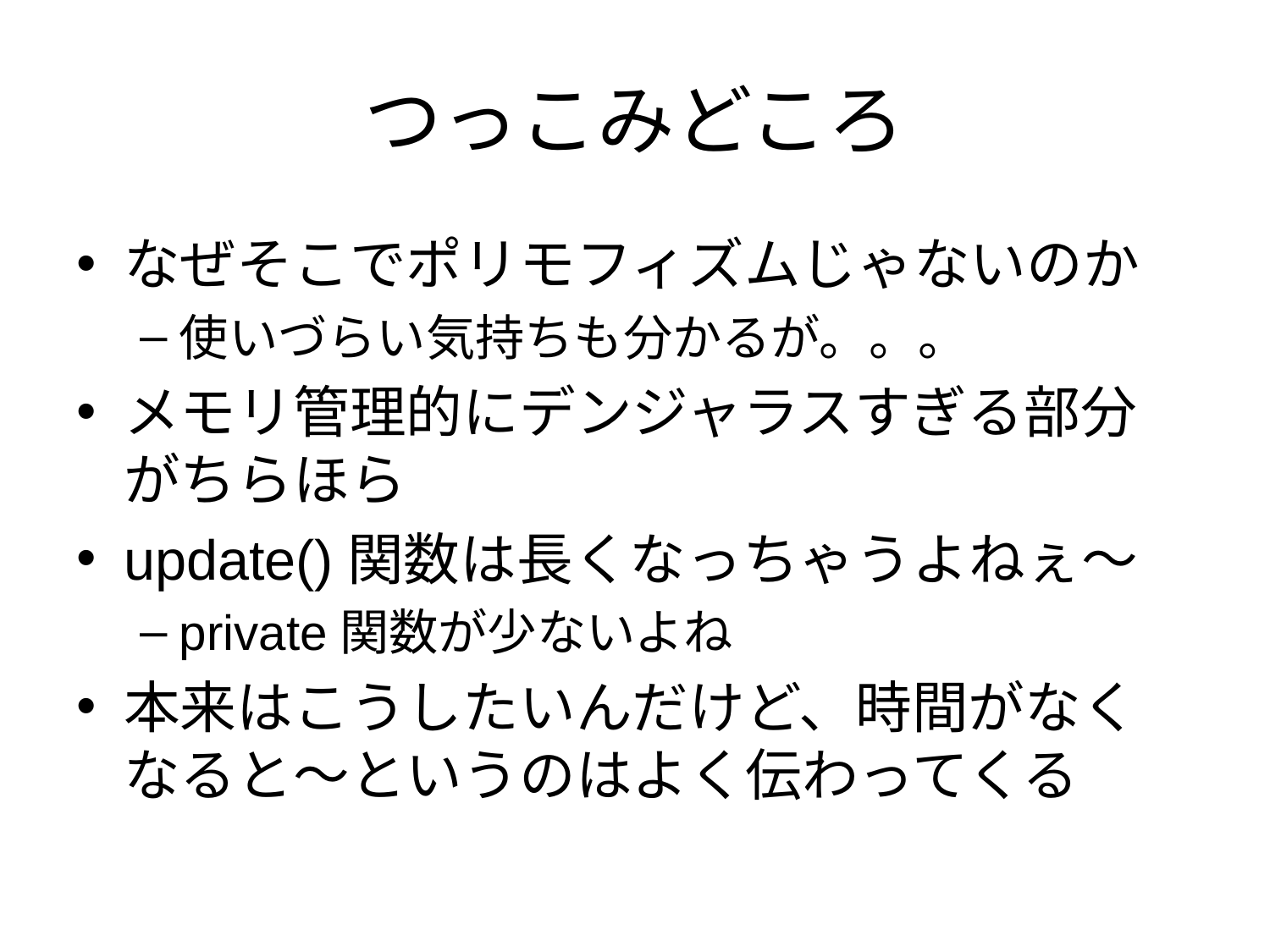

# つっこみどころ
なぜそこでポリモフィズムじゃないのか
使いづらい気持ちも分かるが。。。
メモリ管理的にデンジャラスすぎる部分がちらほら
update()関数は長くなっちゃうよねぇ～
private関数が少ないよね
本来はこうしたいんだけど、時間がなくなると～というのはよく伝わってくる